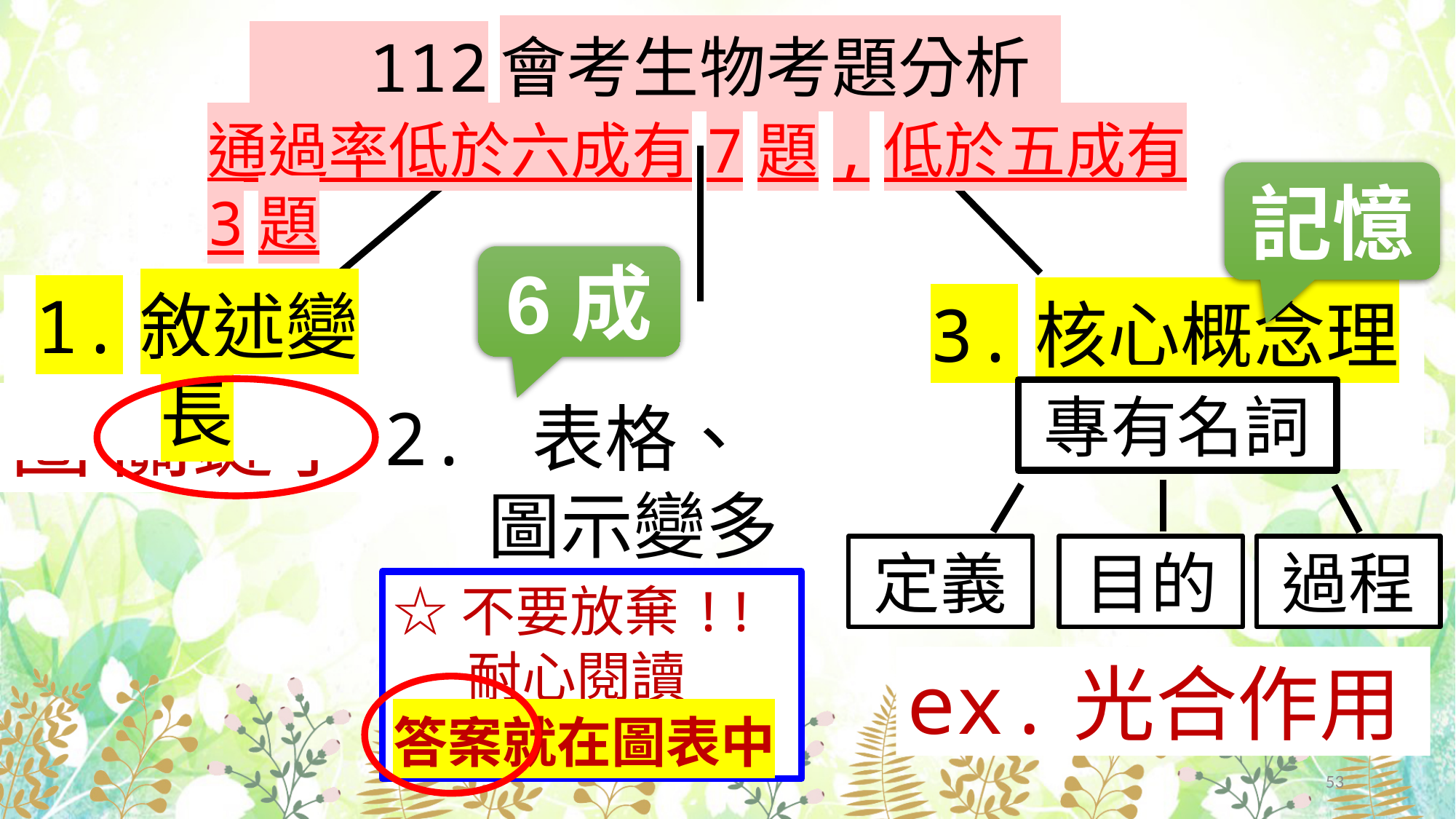

# 112會考生物考題分析
通過率低於六成有7題,低於五成有3題
記憶
6成
1.敘述變長
3.核心概念理解

專有名詞
圈 關鍵字
2. 表格、
       圖示變多

定義
目的
過程
☆不要放棄!!
     耐心閱讀
答案就在圖表中
ex.光合作用

53